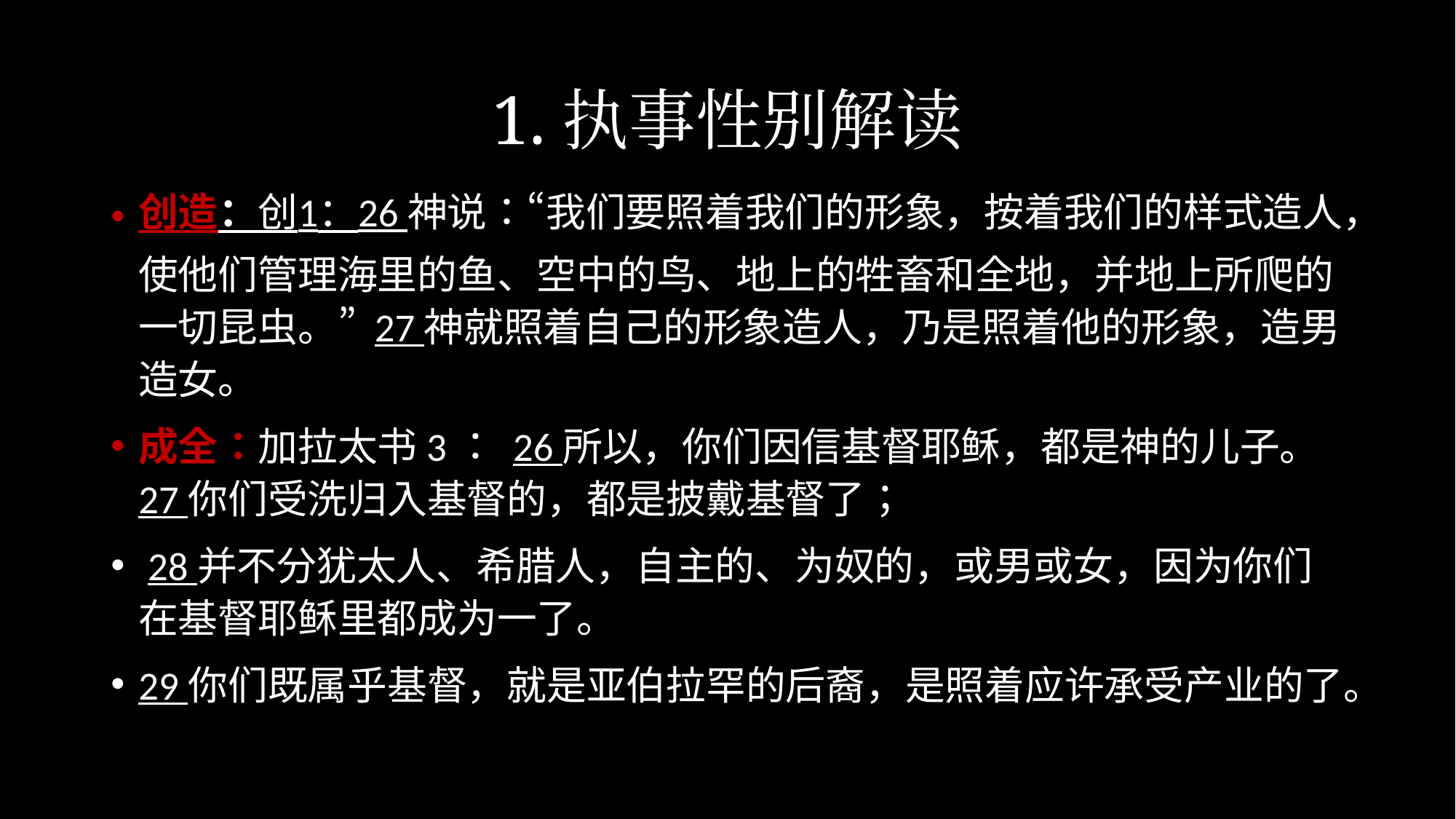

# 1.执事性别解读
创造：创1：26 神说：“我们要照着我们的形象，按着我们的样式造人，使他们管理海里的鱼、空中的鸟、地上的牲畜和全地，并地上所爬的一切昆虫。” 27 神就照着自己的形象造人，乃是照着他的形象，造男造女。
成全：加拉太书3： 26 所以，你们因信基督耶稣，都是神的儿子。 27 你们受洗归入基督的，都是披戴基督了；
 28 并不分犹太人、希腊人，自主的、为奴的，或男或女，因为你们在基督耶稣里都成为一了。
29 你们既属乎基督，就是亚伯拉罕的后裔，是照着应许承受产业的了。